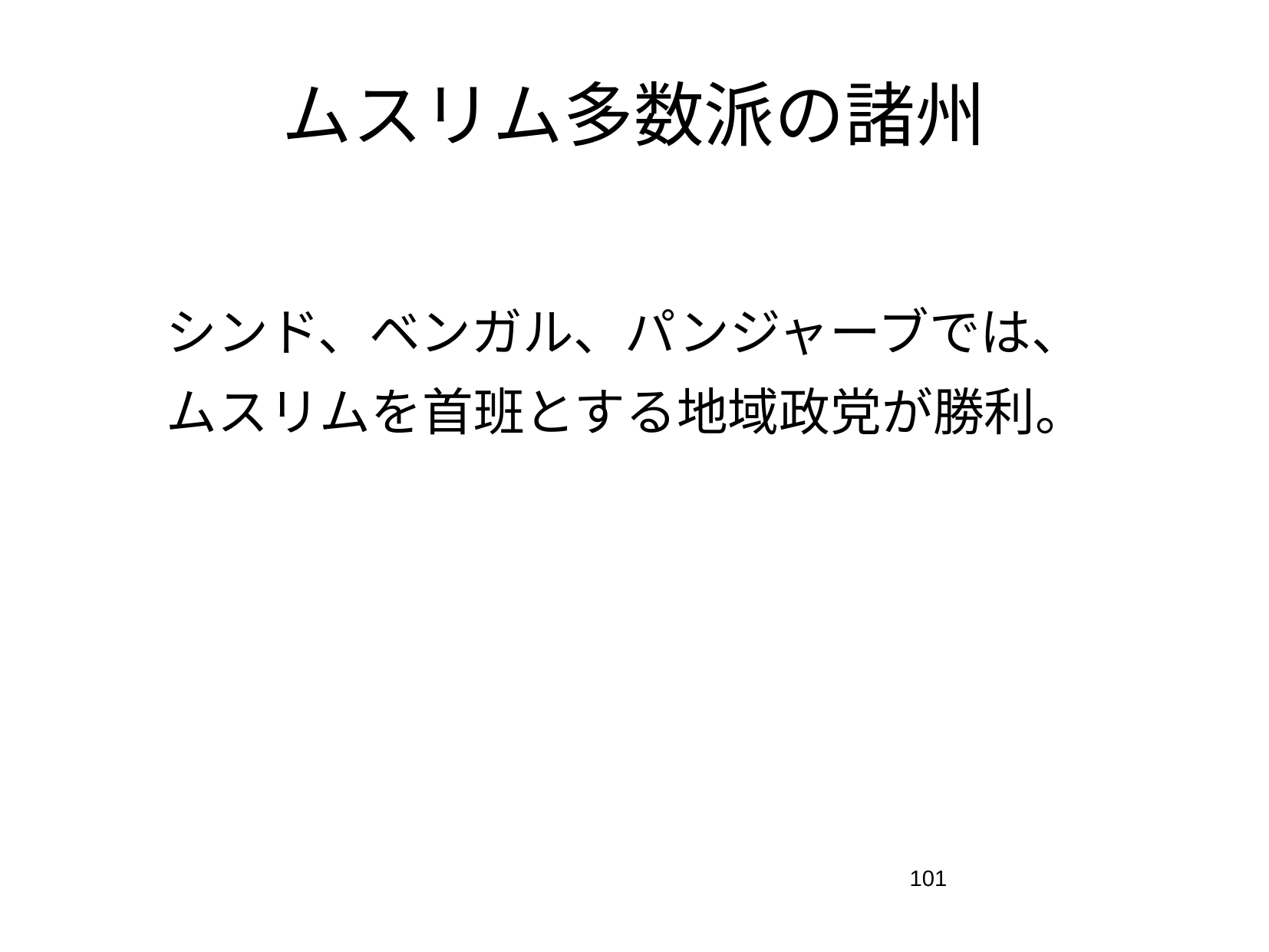

# ムスリム多数派の諸州

　　シンド、ベンガル、パンジャーブでは、
　　ムスリムを首班とする地域政党が勝利。
101